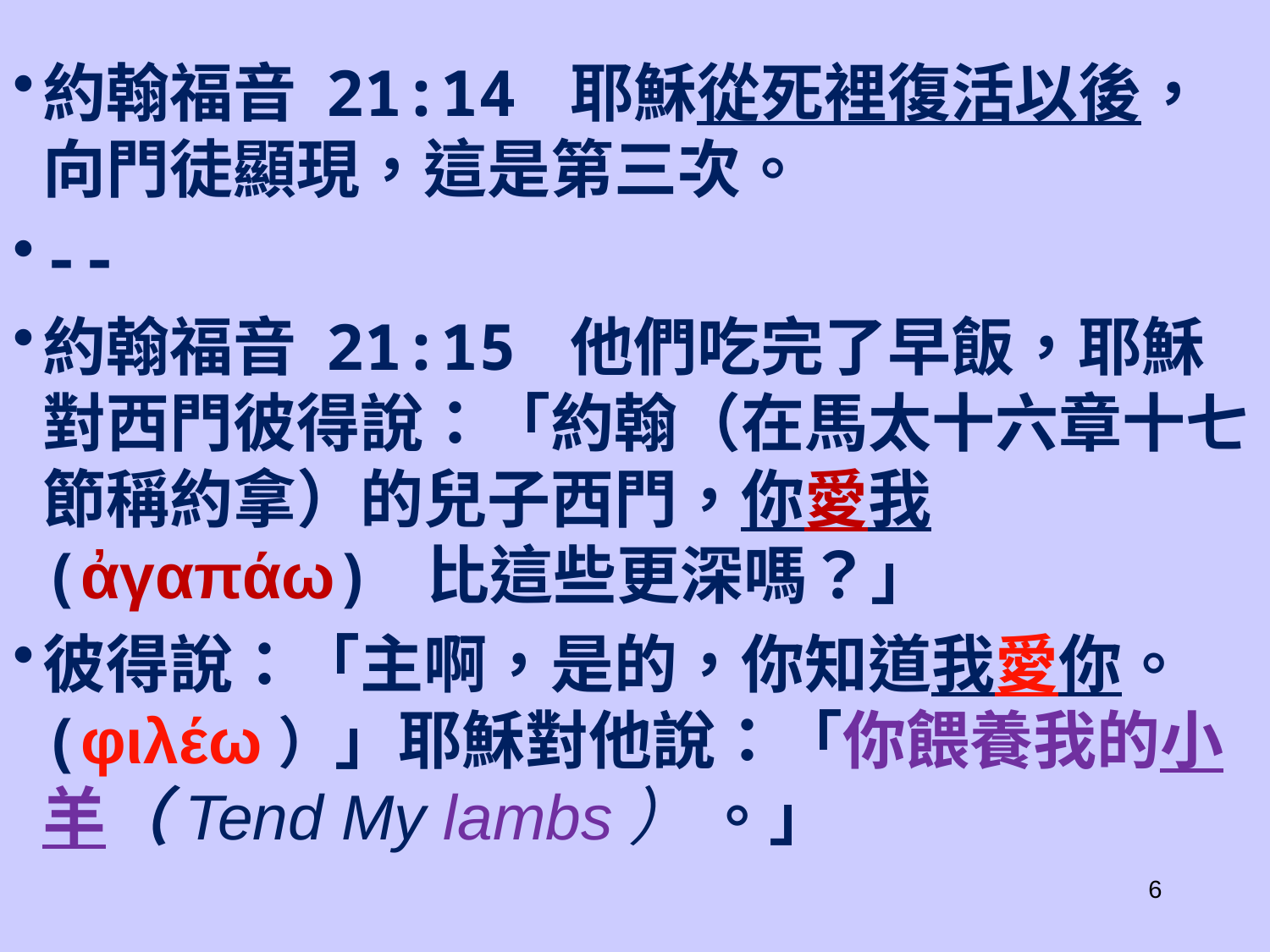

約翰福音 21:14 耶穌從死裡復活以後，向門徒顯現，這是第三次。
--
約翰福音 21:15 他們吃完了早飯，耶穌對西門彼得說：「約翰（在馬太十六章十七節稱約拿）的兒子西門，你愛我(ἀγαπάω) 比這些更深嗎？」
彼得說：「主啊，是的，你知道我愛你。(φιλέω）」耶穌對他說：「你餵養我的小羊（Tend My lambs） 。」

6